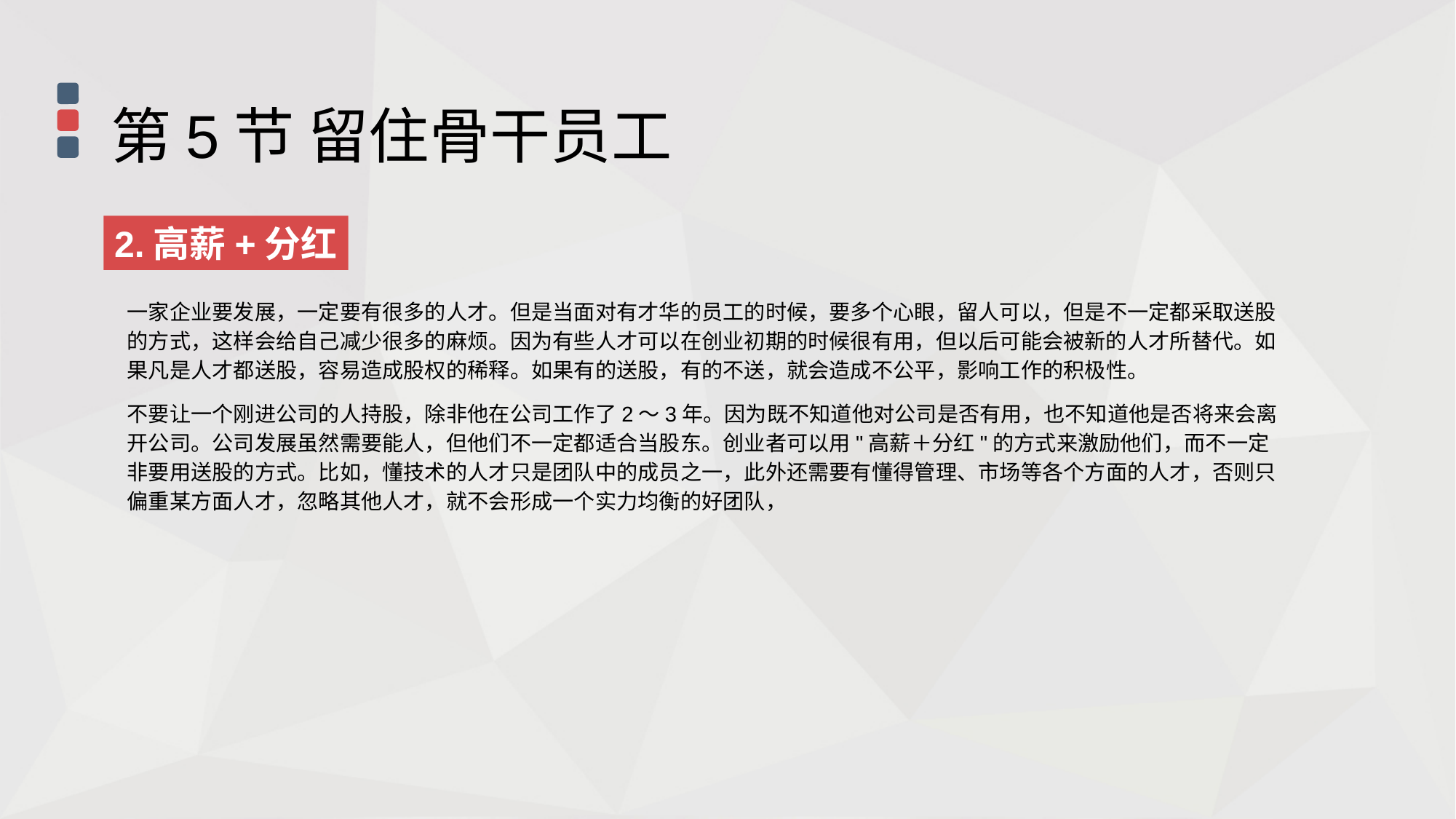

第5节 留住骨干员工
2.高薪+分红
一家企业要发展，一定要有很多的人才。但是当面对有才华的员工的时候，要多个心眼，留人可以，但是不一定都采取送股的方式，这样会给自己减少很多的麻烦。因为有些人才可以在创业初期的时候很有用，但以后可能会被新的人才所替代。如果凡是人才都送股，容易造成股权的稀释。如果有的送股，有的不送，就会造成不公平，影响工作的积极性。
不要让一个刚进公司的人持股，除非他在公司工作了2～3年。因为既不知道他对公司是否有用，也不知道他是否将来会离开公司。公司发展虽然需要能人，但他们不一定都适合当股东。创业者可以用"高薪＋分红"的方式来激励他们，而不一定非要用送股的方式。比如，懂技术的人才只是团队中的成员之一，此外还需要有懂得管理、市场等各个方面的人才，否则只偏重某方面人才，忽略其他人才，就不会形成一个实力均衡的好团队，